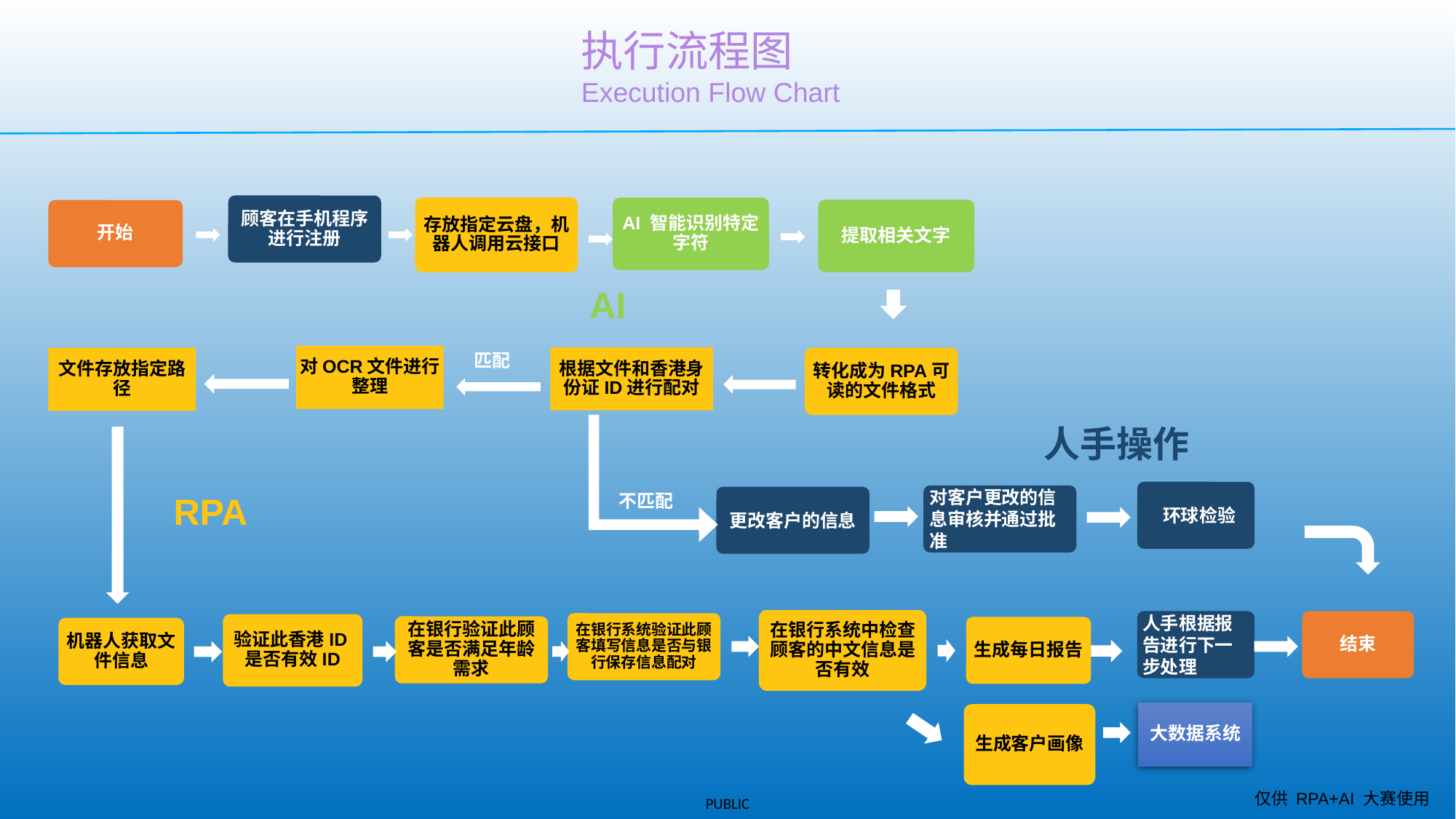

执行流程图
Execution Flow Chart

顾客在手机程序进行注册

存放指定云盘，机器人调用云接口

AI 智能识别特定字符

提取相关文字

开始

AI

匹配
对OCR文件进行整理
根据文件和香港身份证ID进行配对
文件存放指定路径

转化成为RPA可读的文件格式

人手操作

环球检验
RPA
不匹配

对客户更改的信息审核并通过批准

更改客户的信息

在银行系统中检查顾客的中文信息是否有效

人手根据报告进行下一步处理

结束

在银行系统验证此顾客填写信息是否与银行保存信息配对

验证此香港ID是否有效ID

在银行验证此顾客是否满足年龄需求

生成每日报告

机器人获取文件信息

大数据系统

生成客户画像

仅供 RPA+AI 大赛使用